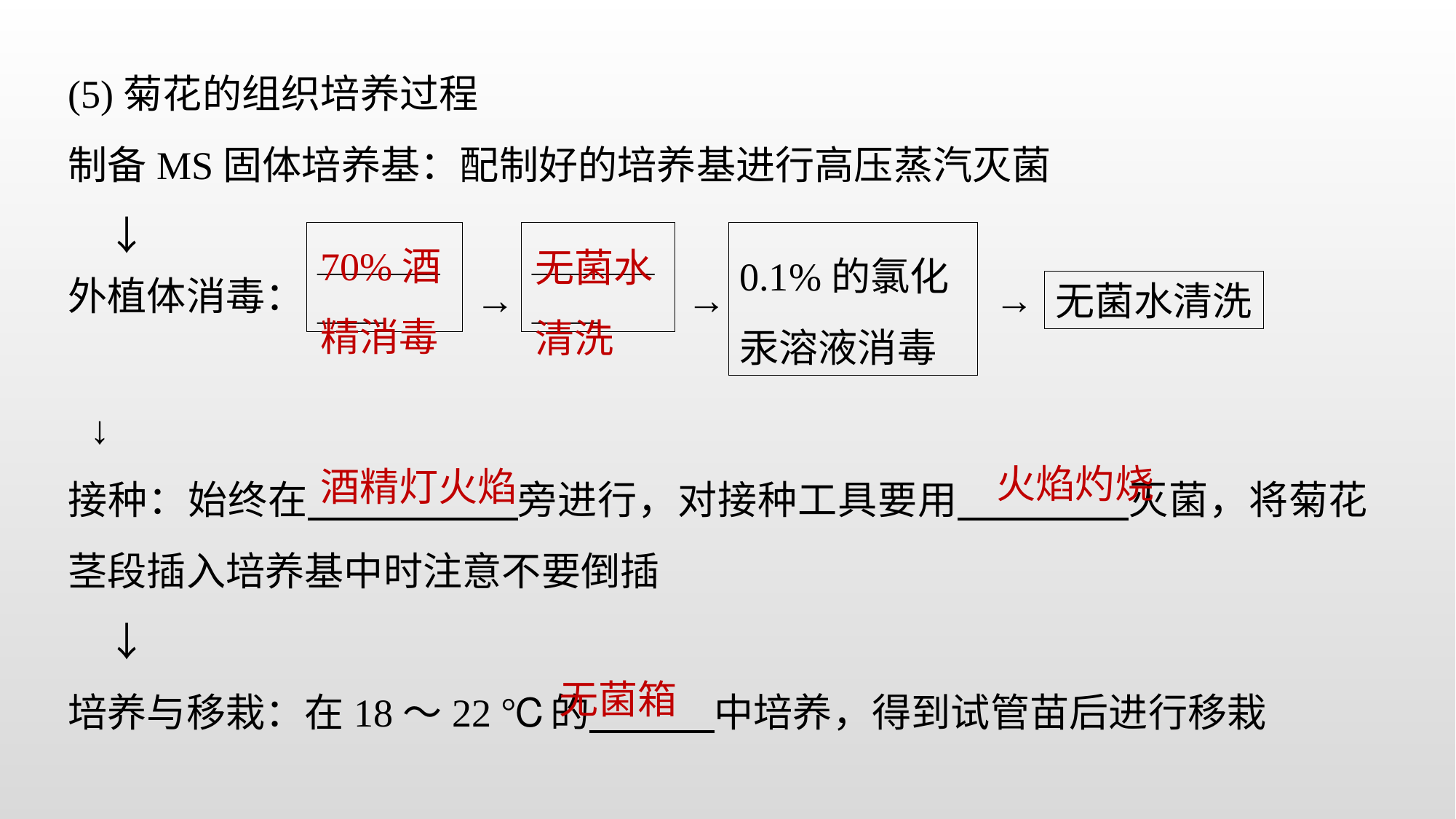

(5)菊花的组织培养过程
制备MS固体培养基：配制好的培养基进行高压蒸汽灭菌
　↓
70%酒精消毒
无菌水清洗
______________
______________
0.1%的氯化汞溶液消毒
外植体消毒：
→
→
→
无菌水清洗
  ↓
接种：始终在                      旁进行，对接种工具要用                  灭菌，将菊花茎段插入培养基中时注意不要倒插
　↓
培养与移栽：在18～22 ℃的              中培养，得到试管苗后进行移栽
火焰灼烧
酒精灯火焰
无菌箱